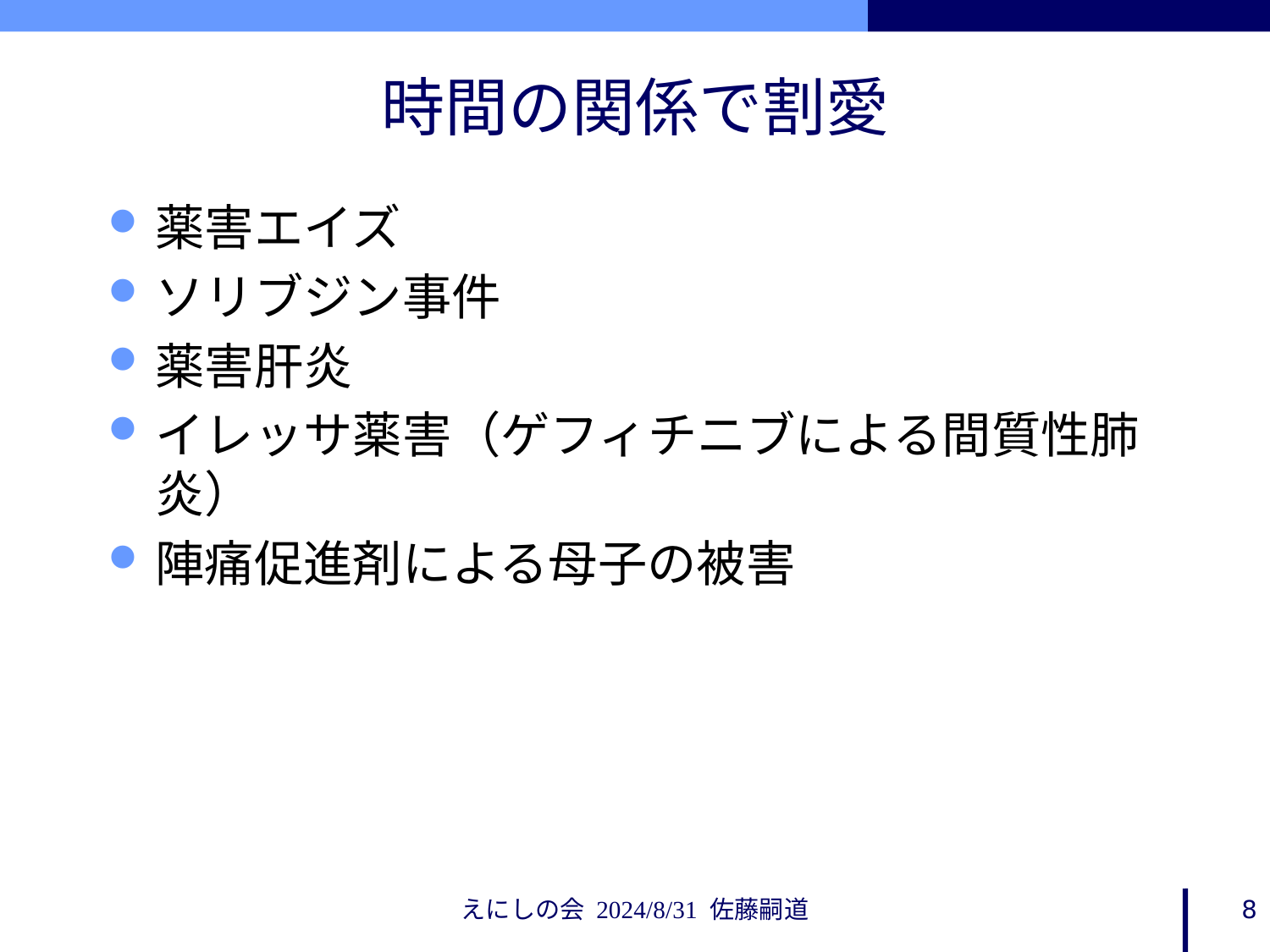

# 時間の関係で割愛
薬害エイズ
ソリブジン事件
薬害肝炎
イレッサ薬害（ゲフィチニブによる間質性肺炎）
陣痛促進剤による母子の被害

えにしの会 2024/8/31 佐藤嗣道
8